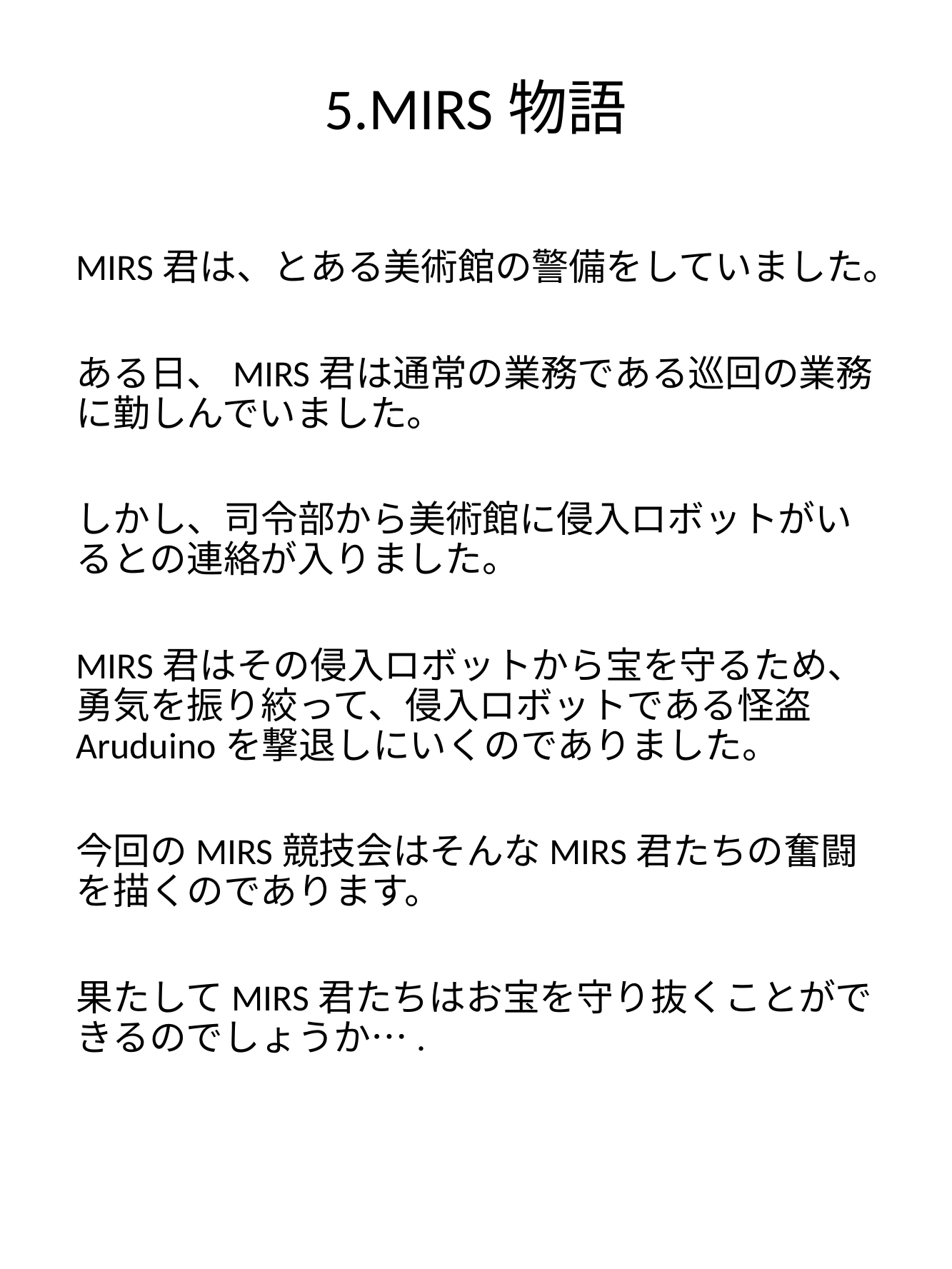

# 5.MIRS物語
MIRS君は、とある美術館の警備をしていました。

ある日、MIRS君は通常の業務である巡回の業務に勤しんでいました。

しかし、司令部から美術館に侵入ロボットがいるとの連絡が入りました。

MIRS君はその侵入ロボットから宝を守るため、勇気を振り絞って、侵入ロボットである怪盗Aruduinoを撃退しにいくのでありました。

今回のMIRS競技会はそんなMIRS君たちの奮闘を描くのであります。

果たしてMIRS君たちはお宝を守り抜くことができるのでしょうか….